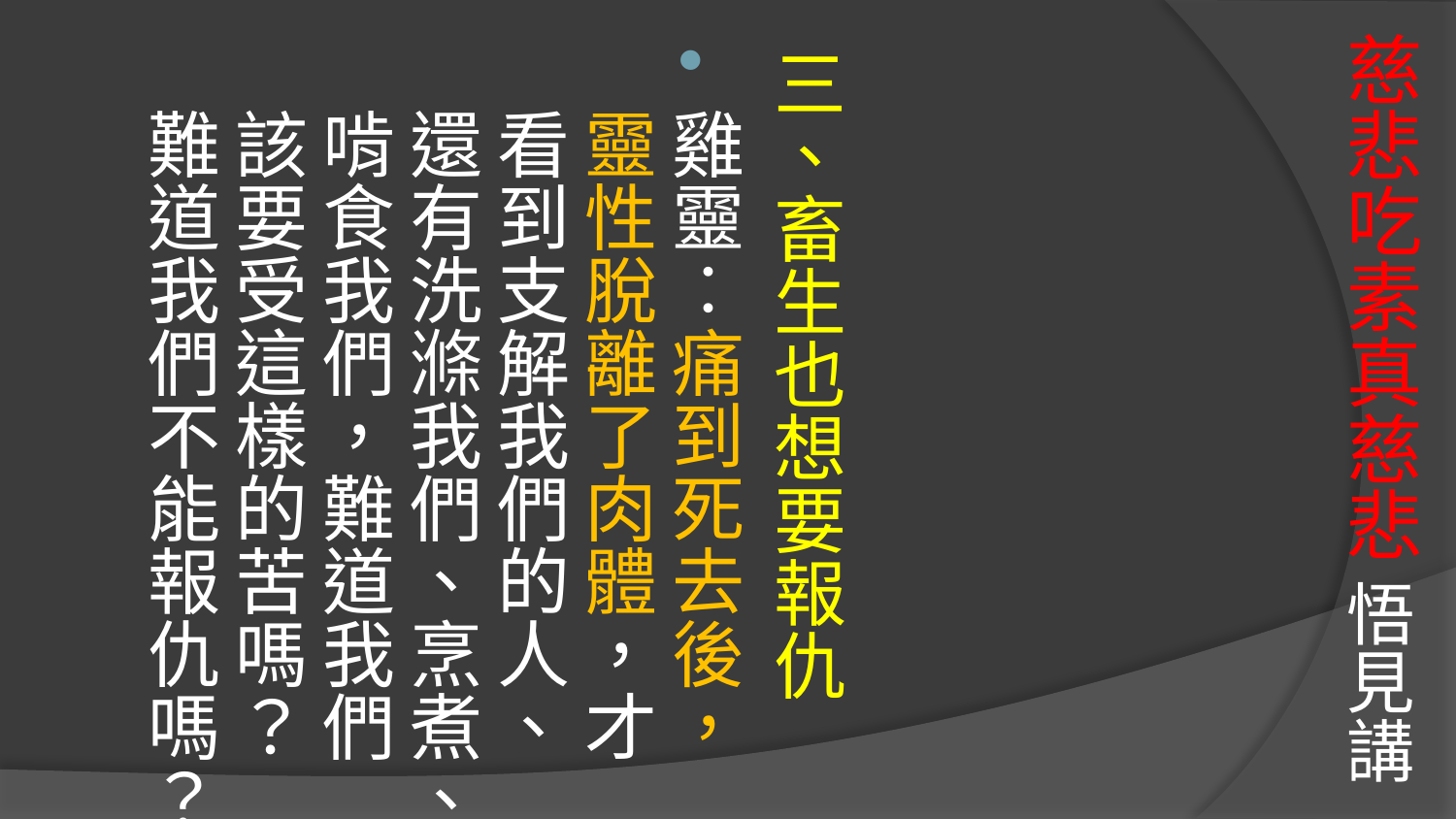

# 慈悲吃素真慈悲 悟見講
三、畜生也想要報仇
雞靈︰痛到死去後，靈性脫離了肉體，才看到支解我們的人、還有洗滌我們、烹煮、啃食我們，難道我們該要受這樣的苦嗎？難道我們不能報仇嗎？